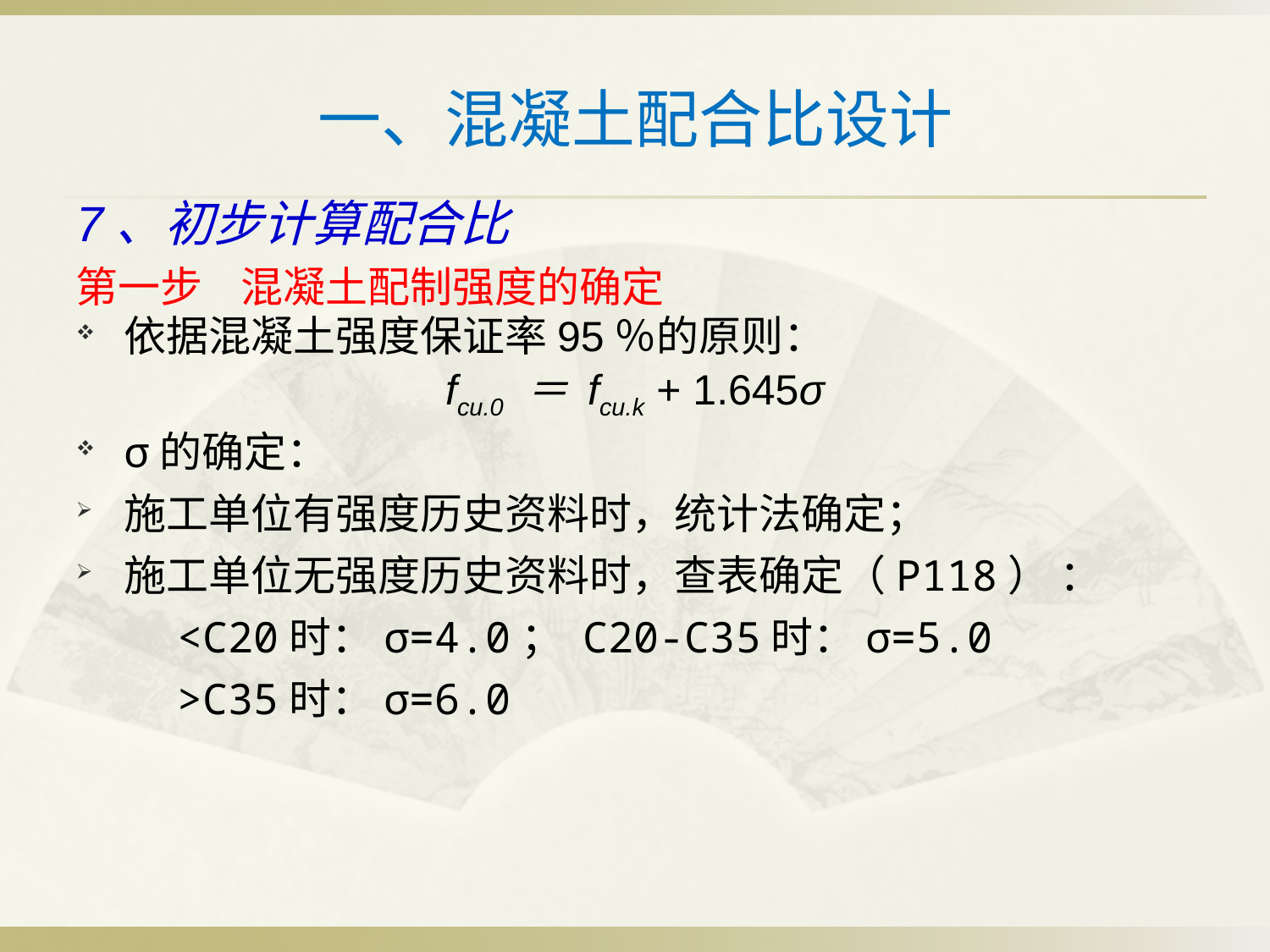

# 一、混凝土配合比设计
7、初步计算配合比
第一步    混凝土配制强度的确定
依据混凝土强度保证率95％的原则：
fcu.0 ＝ fcu.k + 1.645σ
σ的确定：
施工单位有强度历史资料时，统计法确定；
施工单位无强度历史资料时，查表确定（P118） ：
    <C20时：σ=4.0； C20-C35时：σ=5.0
    >C35时：σ=6.0